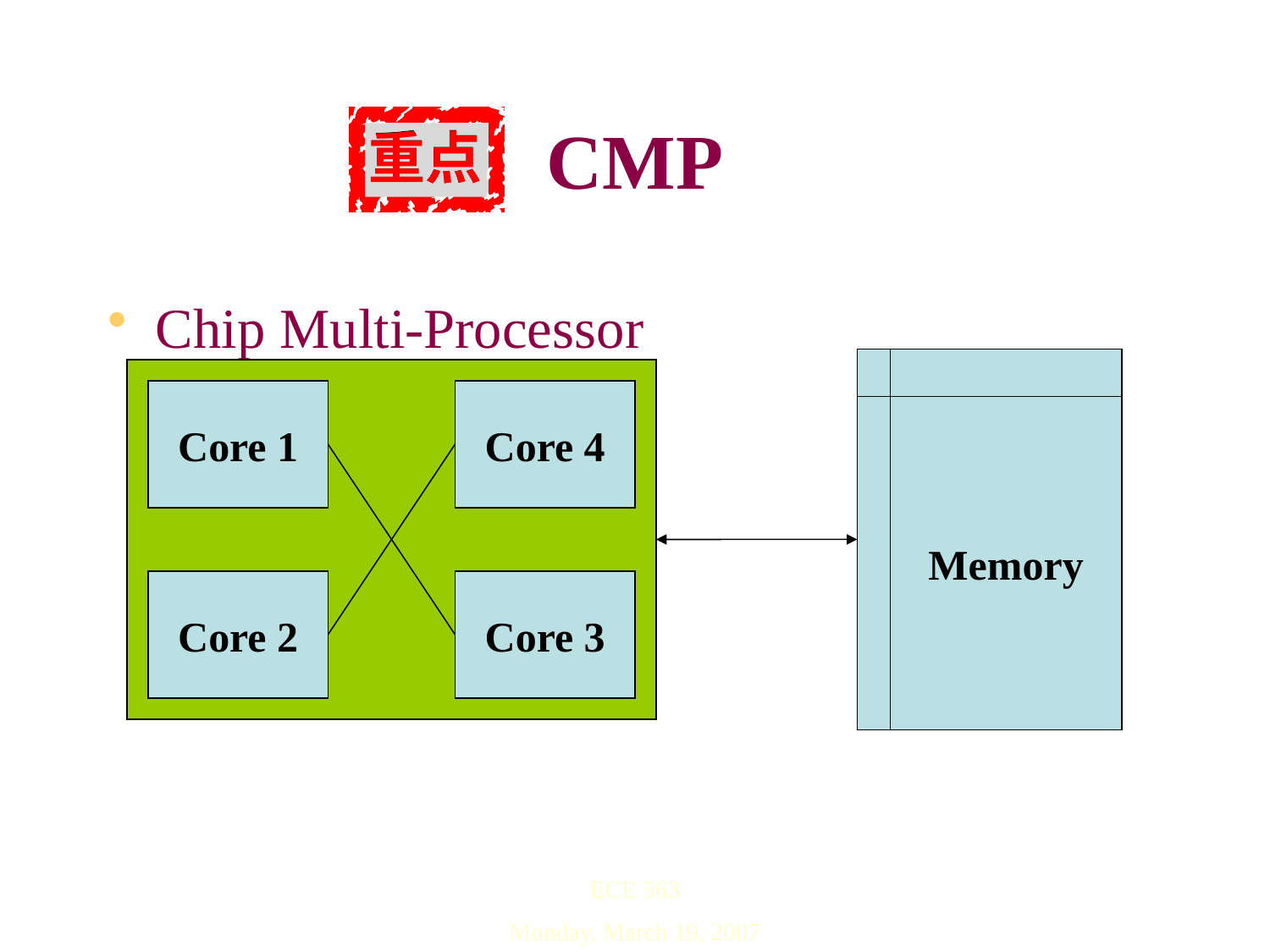

# CMP

重点

Chip Multi-Processor
Memory

Core 1
Core 4
Core 2
Core 3
ECE 563
Monday, March 19, 2007